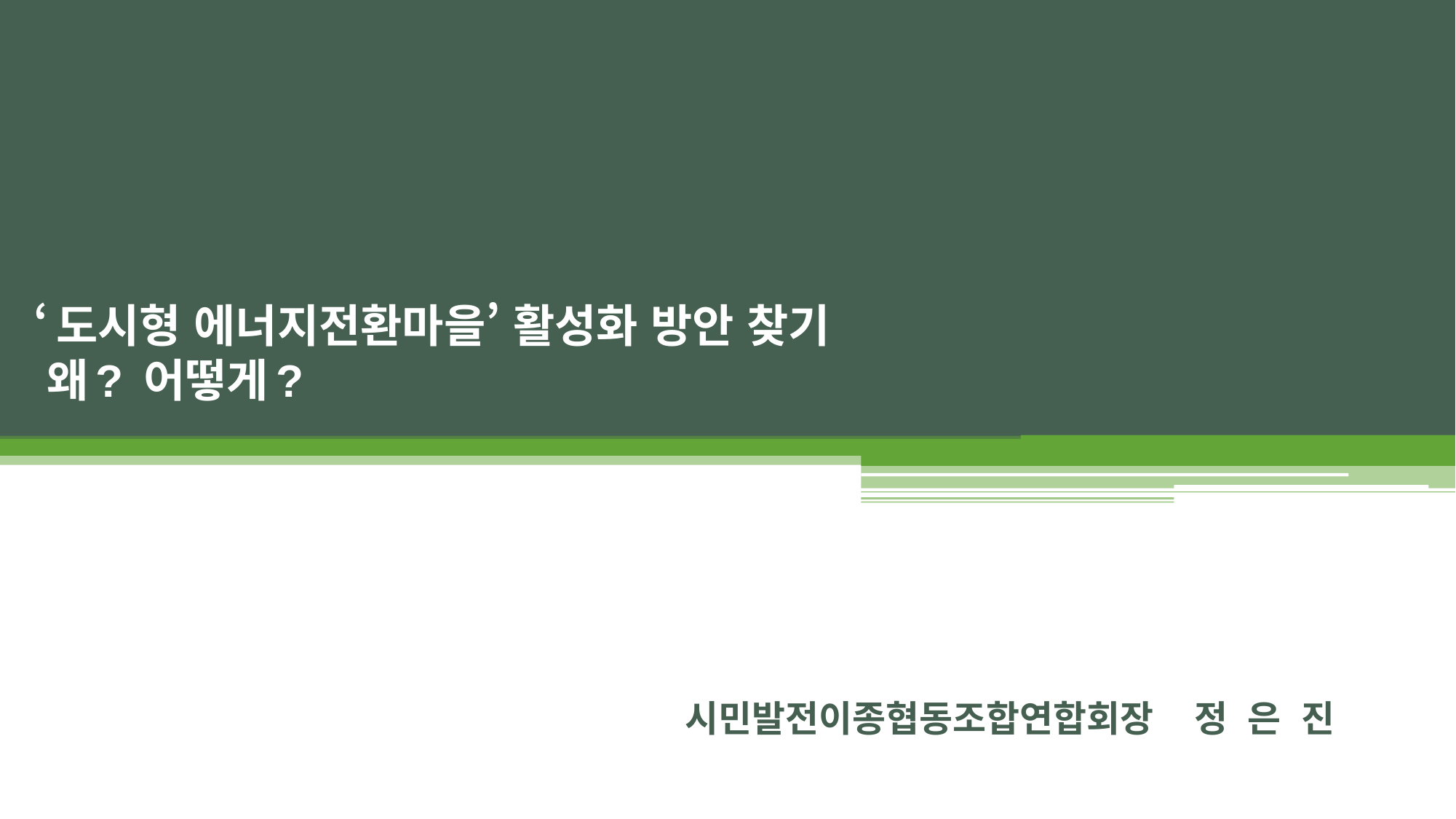

# ‘도시형 에너지전환마을’ 활성화 방안 찾기 왜? 어떻게?

  시민발전이종협동조합연합회장    정  은  진